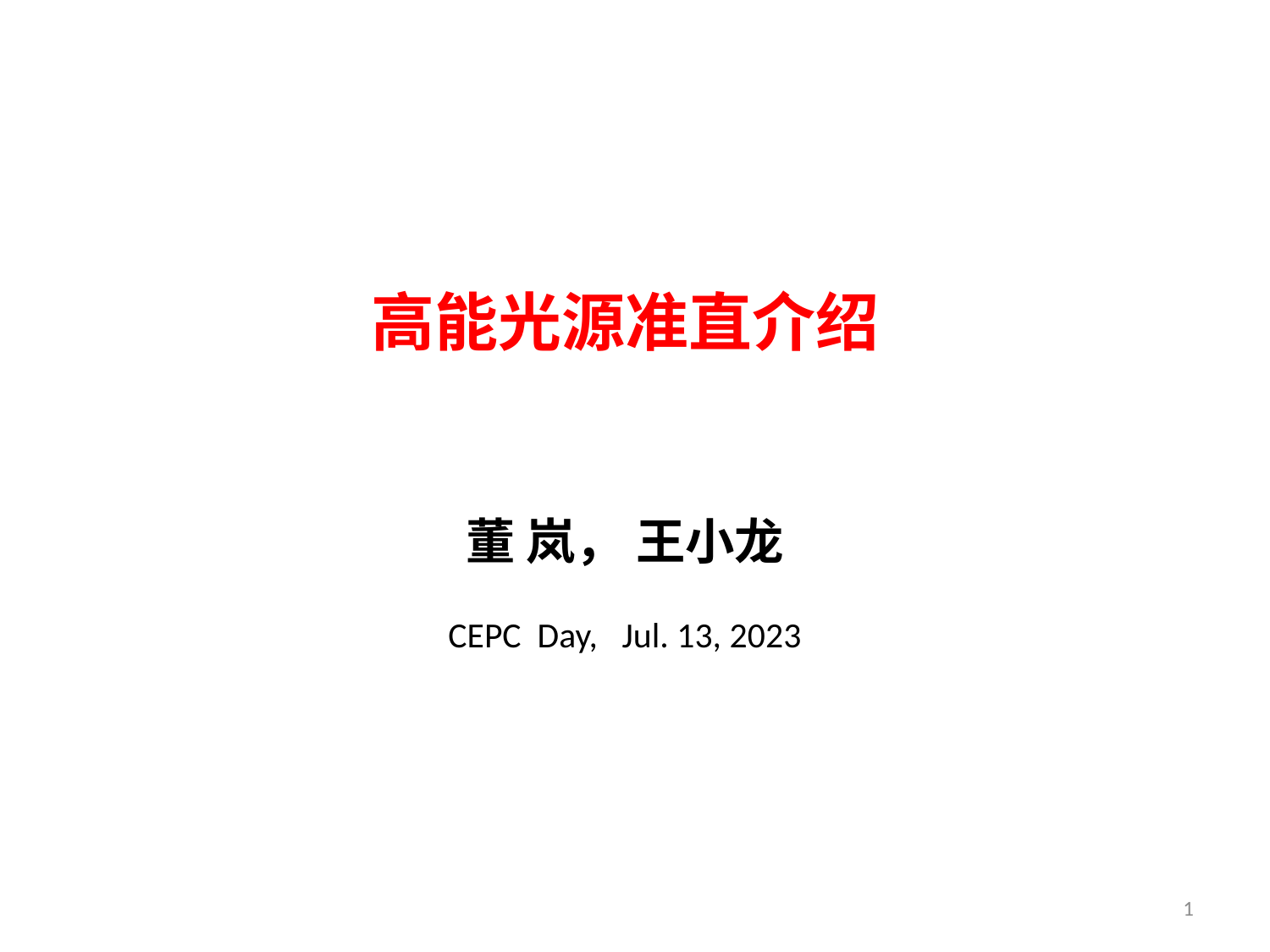

# 高能光源准直介绍 董 岚， 王小龙 CEPC  Day,   Jul. 13, 2023
1